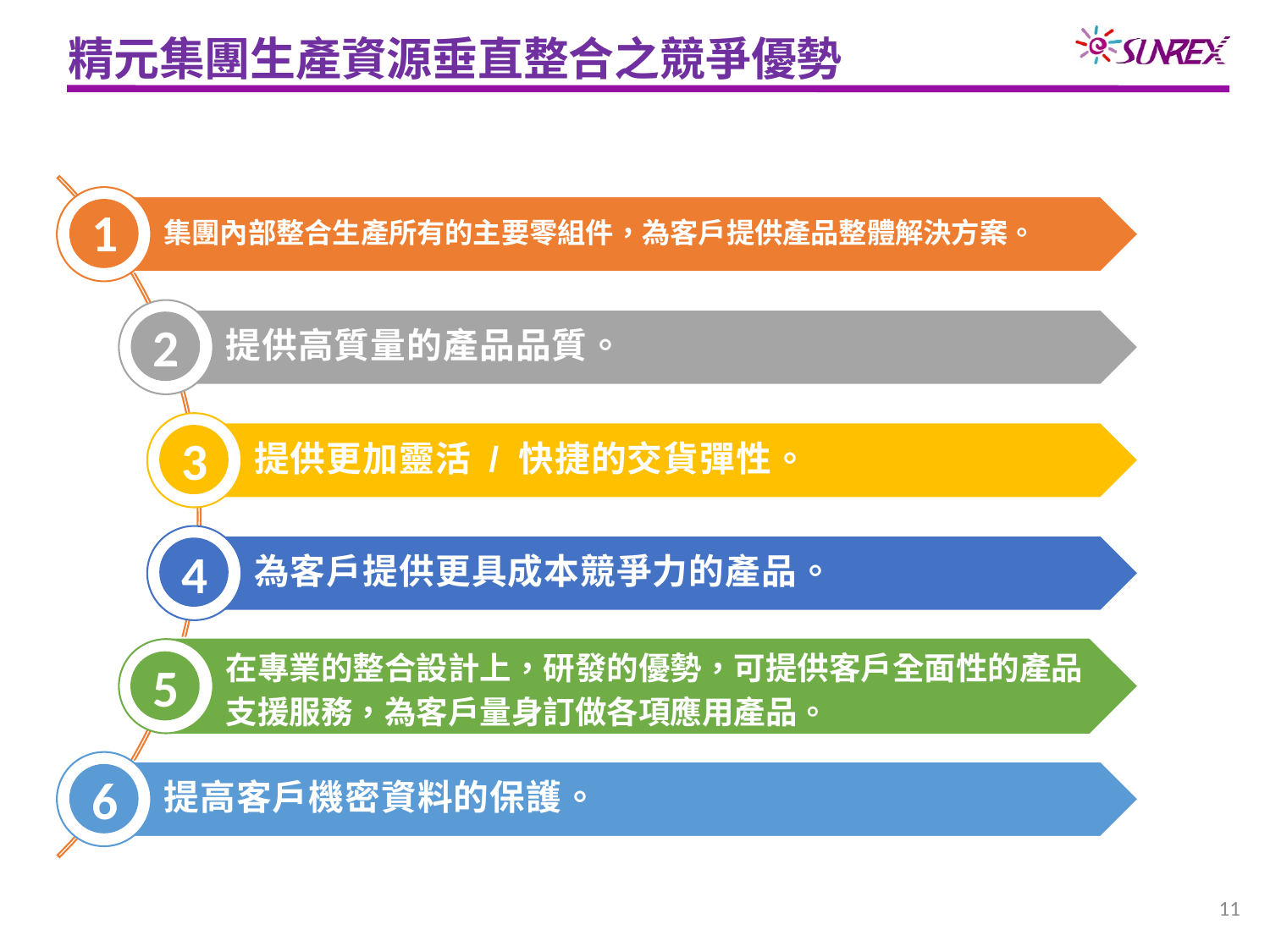

精元集團生產資源垂直整合之競爭優勢
集團內部整合生產所有的主要零組件，為客戶提供產品整體解決方案。
提供高質量的產品品質。
提供更加靈活 / 快捷的交貨彈性。
為客戶提供更具成本競爭力的產品。
在專業的整合設計上，研發的優勢，可提供客戶全面性的產品支援服務，為客戶量身訂做各項應用產品。
提高客戶機密資料的保護。
1

2

3

4

5

6

11